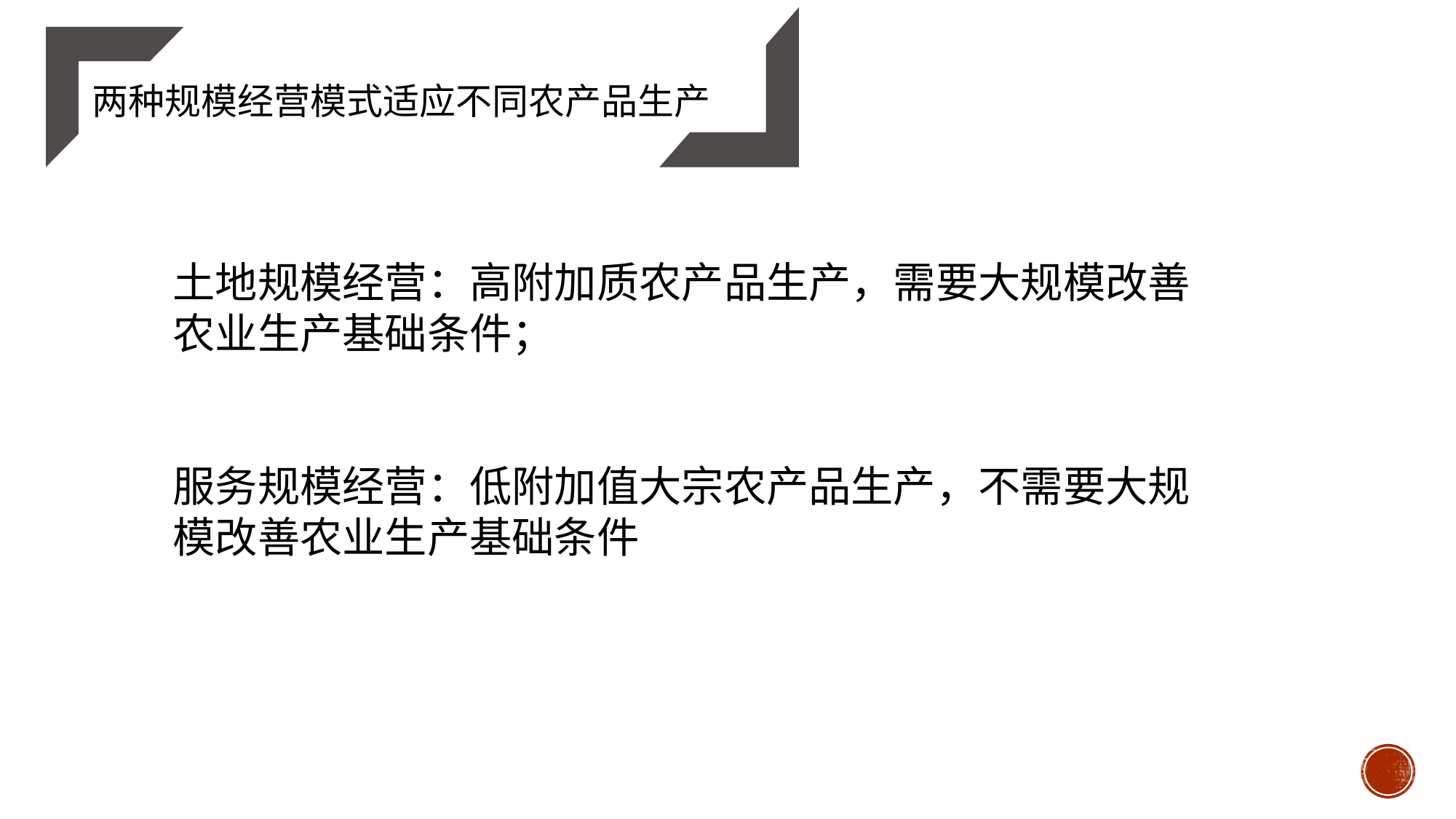

两种规模经营模式适应不同农产品生产
土地规模经营：高附加质农产品生产，需要大规模改善农业生产基础条件；

服务规模经营：低附加值大宗农产品生产，不需要大规模改善农业生产基础条件